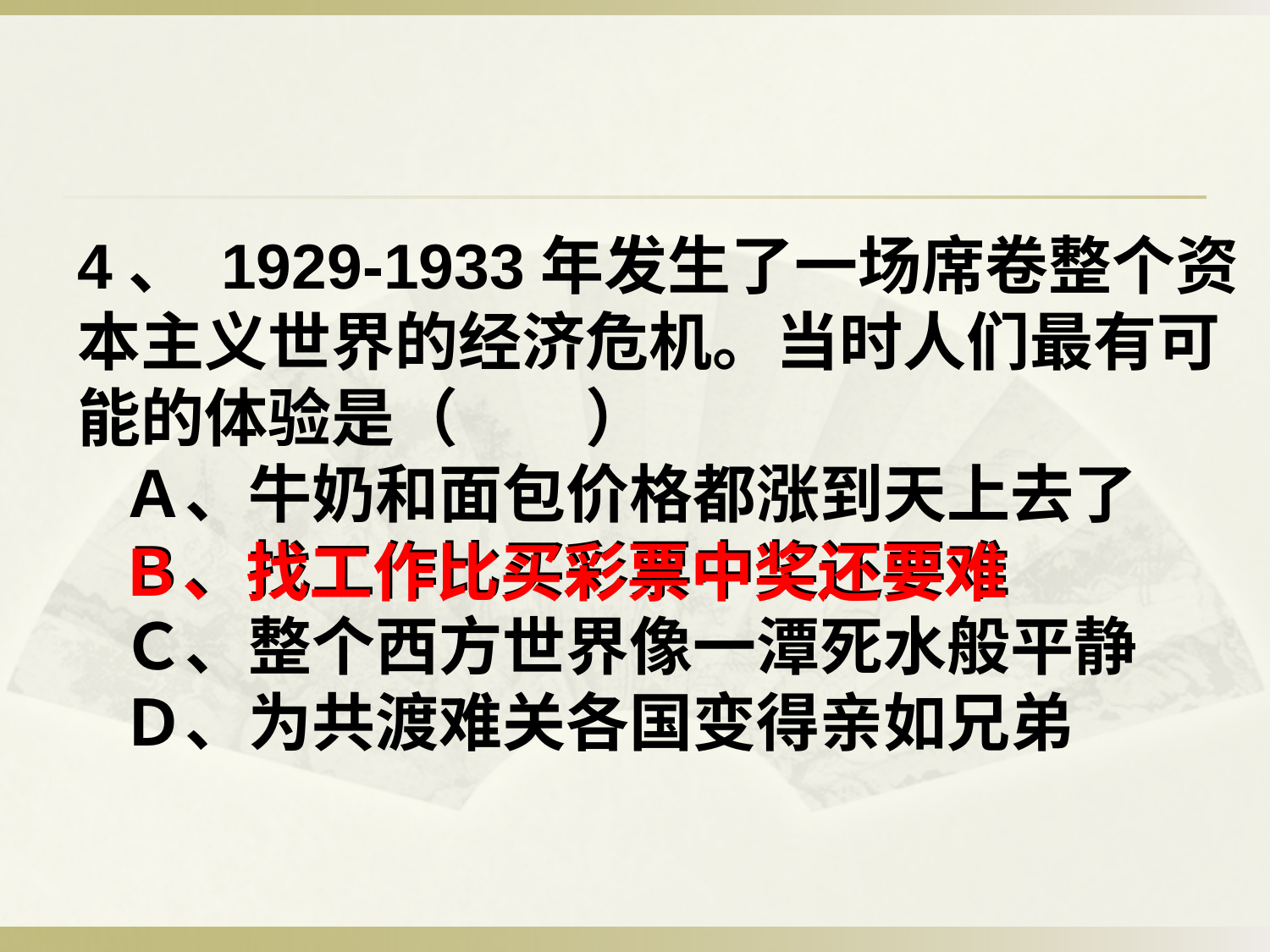

4、 1929-1933年发生了一场席卷整个资本主义世界的经济危机。当时人们最有可能的体验是（　　）
  Ａ、牛奶和面包价格都涨到天上去了
  Ｂ、找工作比买彩票中奖还要难
  Ｃ、整个西方世界像一潭死水般平静
  Ｄ、为共渡难关各国变得亲如兄弟

Ｂ、找工作比买彩票中奖还要难